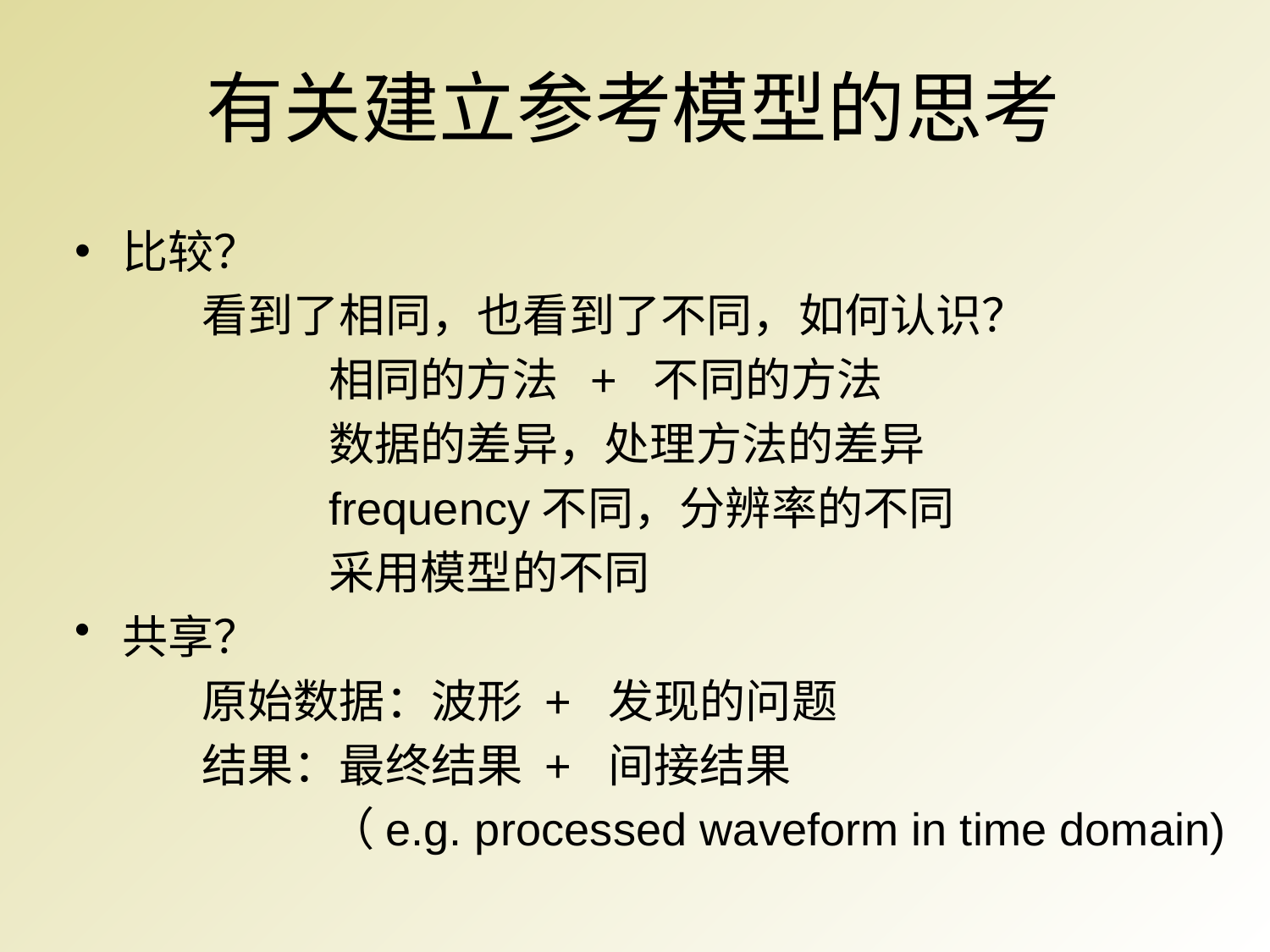

# 有关建立参考模型的思考
比较？
	看到了相同，也看到了不同，如何认识？
		相同的方法  +  不同的方法
		数据的差异，处理方法的差异
		frequency不同，分辨率的不同
		采用模型的不同
共享？
	原始数据：波形 +  发现的问题
	结果：最终结果 +  间接结果
		（e.g. processed waveform in time domain)